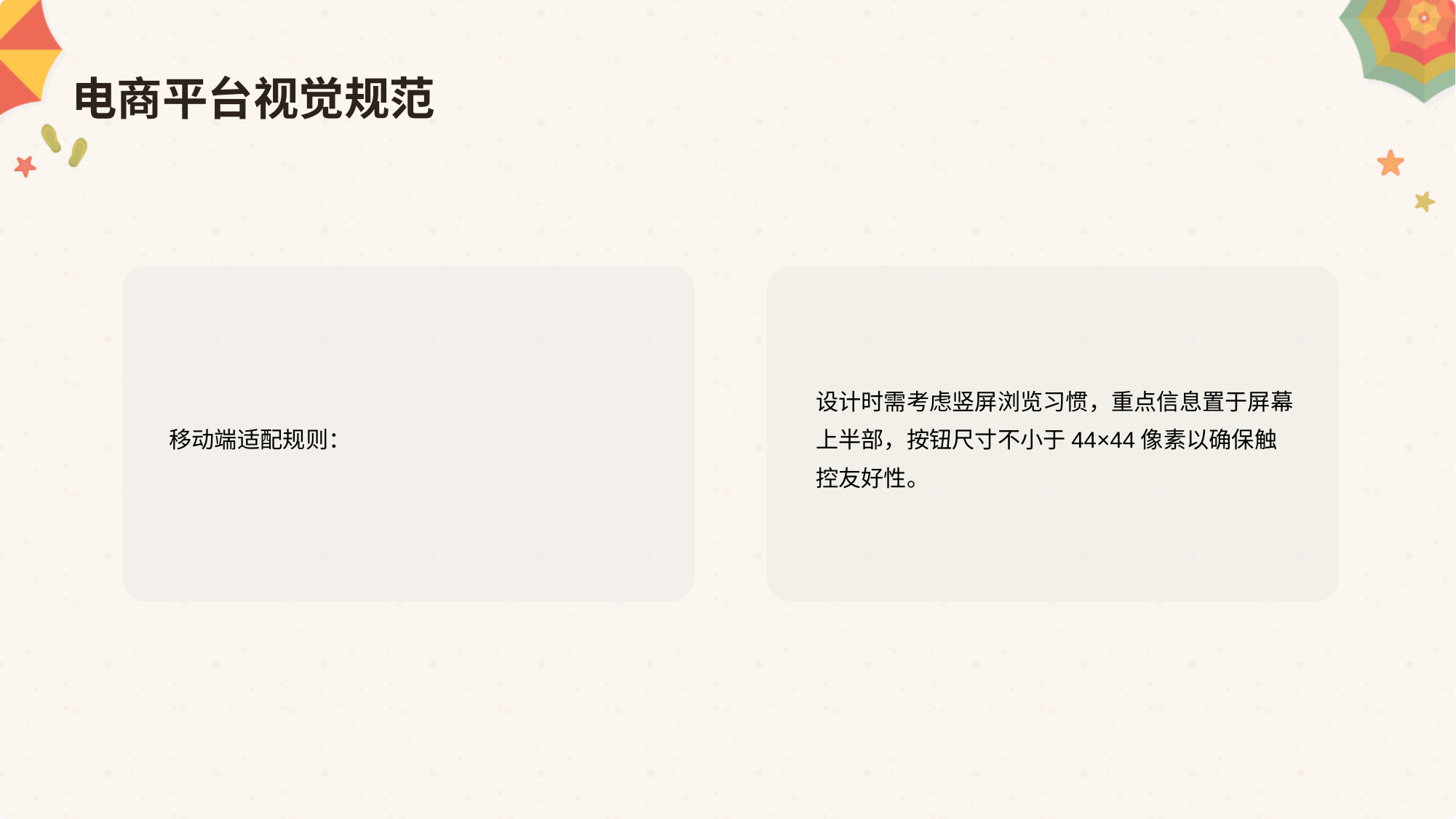

电商平台视觉规范

移动端适配规则：
设计时需考虑竖屏浏览习惯，重点信息置于屏幕上半部，按钮尺寸不小于44×44像素以确保触控友好性。